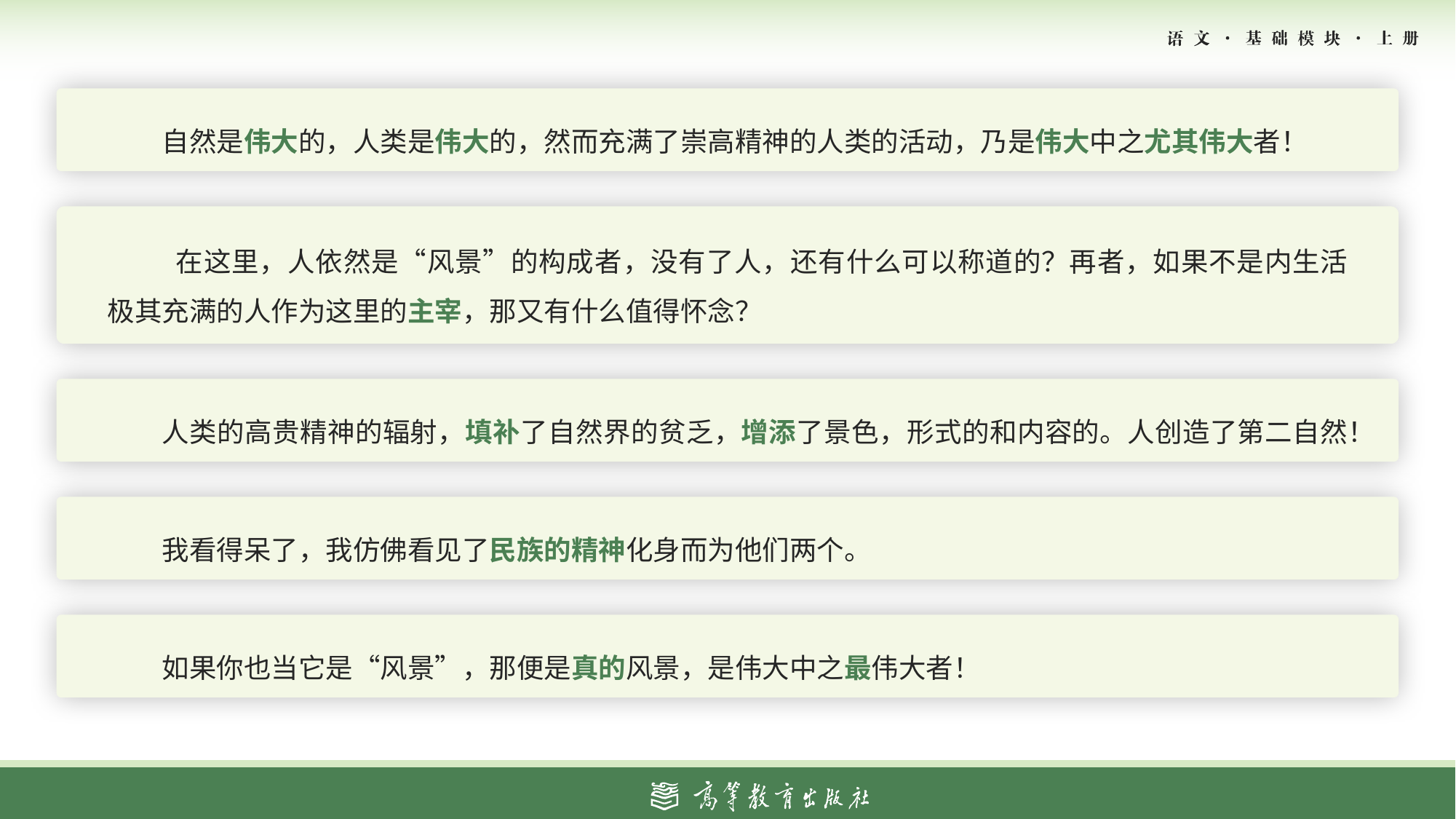

自然是伟大的，人类是伟大的，然而充满了崇高精神的人类的活动，乃是伟大中之尤其伟大者！

 在这里，人依然是“风景”的构成者，没有了人，还有什么可以称道的？再者，如果不是内生活极其充满的人作为这里的主宰，那又有什么值得怀念？

人类的高贵精神的辐射，填补了自然界的贫乏，增添了景色，形式的和内容的。人创造了第二自然！

我看得呆了，我仿佛看见了民族的精神化身而为他们两个。

如果你也当它是“风景”，那便是真的风景，是伟大中之最伟大者！